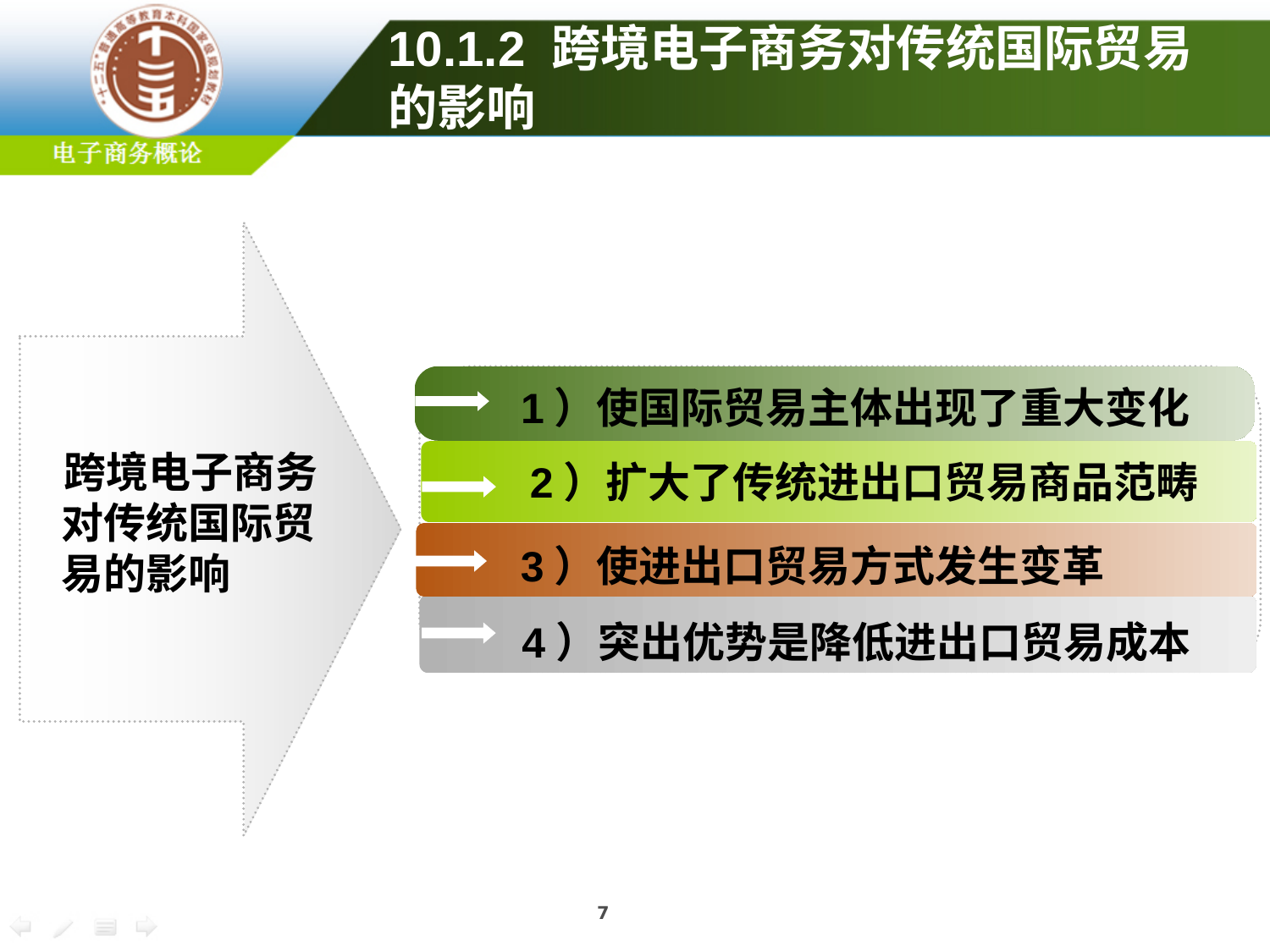

10.1.2 跨境电子商务对传统国际贸易的影响

1）使国际贸易主体出现了重大变化

 跨境电子商务对传统国际贸易的影响

2）扩大了传统进出口贸易商品范畴

3）使进出口贸易方式发生变革

4）突出优势是降低进出口贸易成本

7